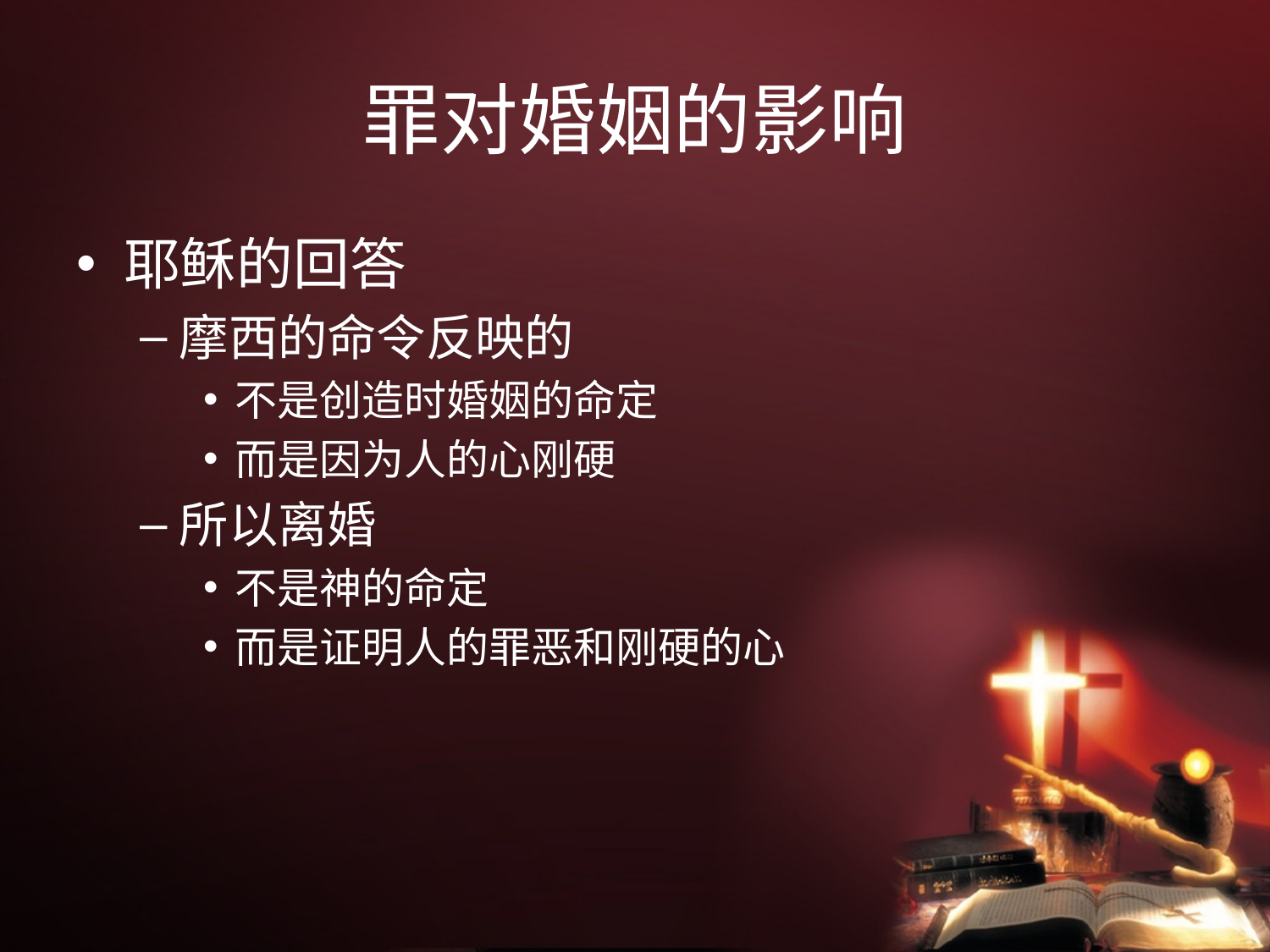

# 罪对婚姻的影响
耶稣的回答
摩西的命令反映的
不是创造时婚姻的命定
而是因为人的心刚硬
所以离婚
不是神的命定
而是证明人的罪恶和刚硬的心